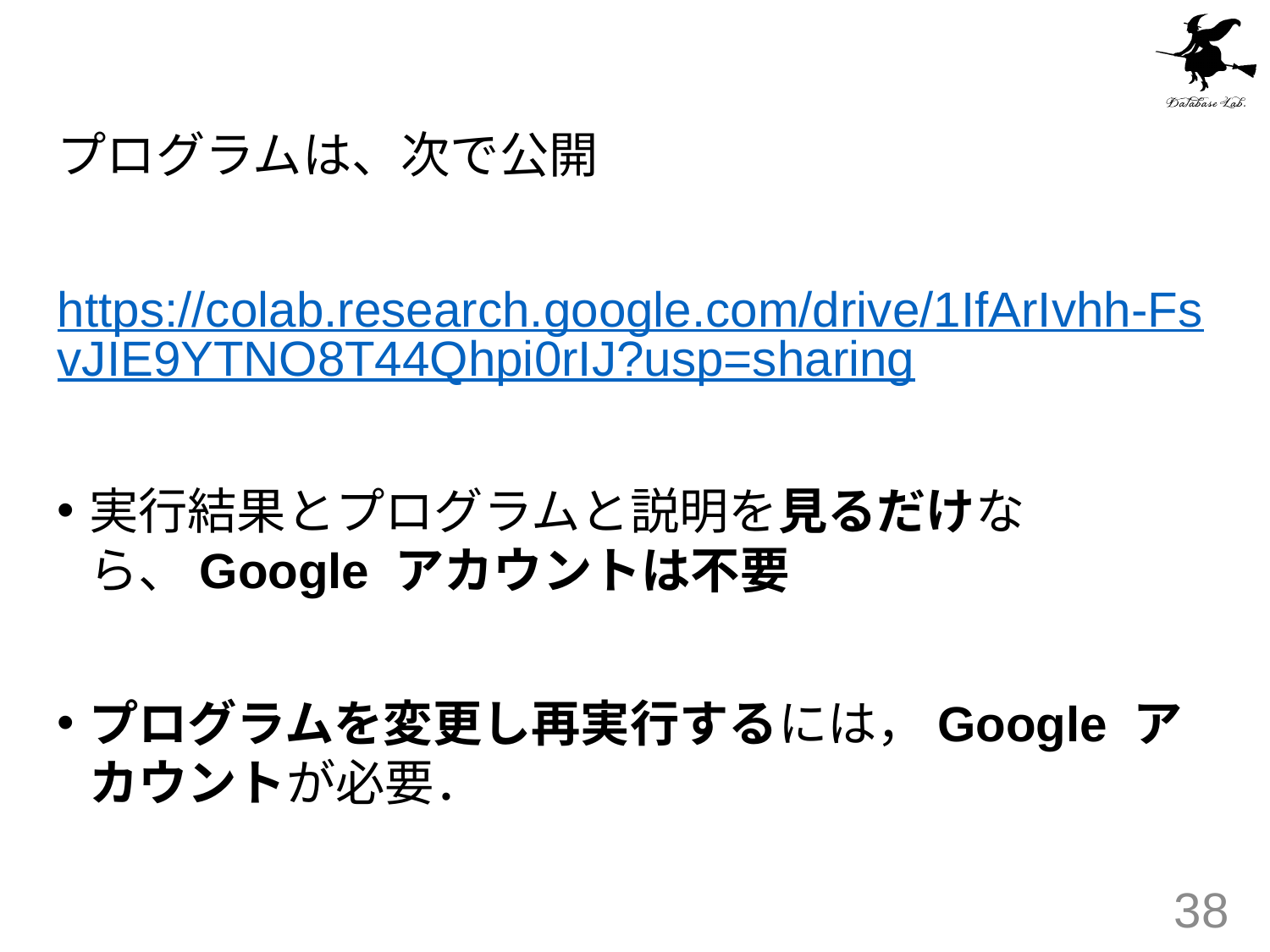

#
プログラムは、次で公開

https://colab.research.google.com/drive/1IfArIvhh-FsvJIE9YTNO8T44Qhpi0rIJ?usp=sharing

実行結果とプログラムと説明を見るだけなら、Google アカウントは不要

プログラムを変更し再実行するには，Google アカウントが必要．

38